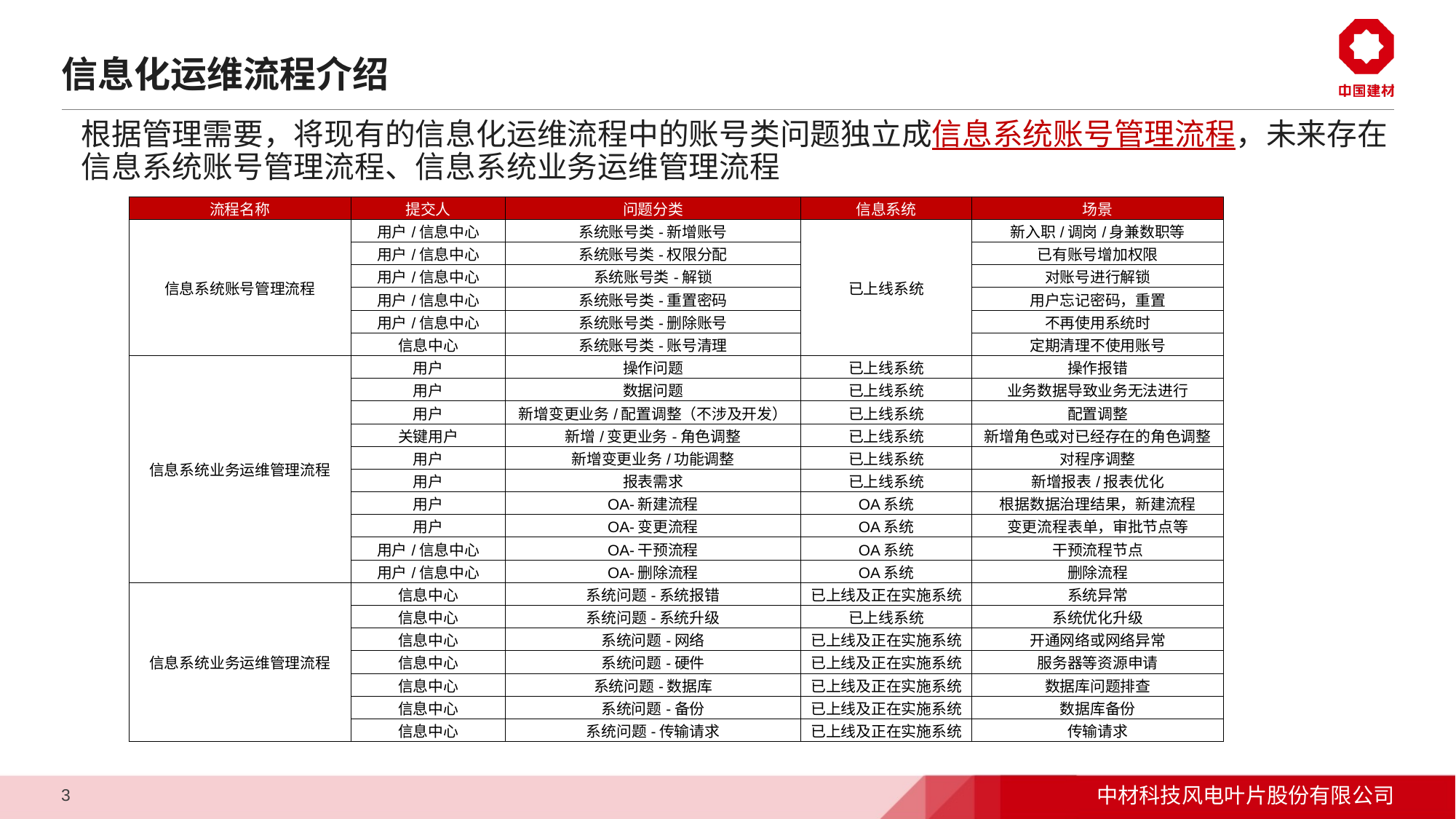

# 信息化运维流程介绍
根据管理需要，将现有的信息化运维流程中的账号类问题独立成信息系统账号管理流程，未来存在信息系统账号管理流程、信息系统业务运维管理流程
| 流程名称 | 提交人 | 问题分类 | 信息系统 | 场景 |
| --- | --- | --- | --- | --- |
| 信息系统账号管理流程 | 用户/信息中心 | 系统账号类-新增账号 | 已上线系统 | 新入职/调岗/身兼数职等 |
|  | 用户/信息中心 | 系统账号类-权限分配 |  | 已有账号增加权限 |
|  | 用户/信息中心 | 系统账号类-解锁 |  | 对账号进行解锁 |
|  | 用户/信息中心 | 系统账号类-重置密码 |  | 用户忘记密码，重置 |
|  | 用户/信息中心 | 系统账号类-删除账号 |  | 不再使用系统时 |
|  | 信息中心 | 系统账号类-账号清理 |  | 定期清理不使用账号 |
| 信息系统业务运维管理流程 | 用户 | 操作问题 | 已上线系统 | 操作报错 |
|  | 用户 | 数据问题 | 已上线系统 | 业务数据导致业务无法进行 |
|  | 用户 | 新增变更业务/配置调整（不涉及开发） | 已上线系统 | 配置调整 |
|  | 关键用户 | 新增/变更业务-角色调整 | 已上线系统 | 新增角色或对已经存在的角色调整 |
|  | 用户 | 新增变更业务/功能调整 | 已上线系统 | 对程序调整 |
|  | 用户 | 报表需求 | 已上线系统 | 新增报表/报表优化 |
|  | 用户 | OA-新建流程 | OA系统 | 根据数据治理结果，新建流程 |
|  | 用户 | OA-变更流程 | OA系统 | 变更流程表单，审批节点等 |
|  | 用户/信息中心 | OA-干预流程 | OA系统 | 干预流程节点 |
|  | 用户/信息中心 | OA-删除流程 | OA系统 | 删除流程 |
| 信息系统业务运维管理流程 | 信息中心 | 系统问题-系统报错 | 已上线及正在实施系统 | 系统异常 |
|  | 信息中心 | 系统问题-系统升级 | 已上线系统 | 系统优化升级 |
|  | 信息中心 | 系统问题-网络 | 已上线及正在实施系统 | 开通网络或网络异常 |
|  | 信息中心 | 系统问题-硬件 | 已上线及正在实施系统 | 服务器等资源申请 |
|  | 信息中心 | 系统问题-数据库 | 已上线及正在实施系统 | 数据库问题排查 |
|  | 信息中心 | 系统问题-备份 | 已上线及正在实施系统 | 数据库备份 |
|  | 信息中心 | 系统问题-传输请求 | 已上线及正在实施系统 | 传输请求 |
3